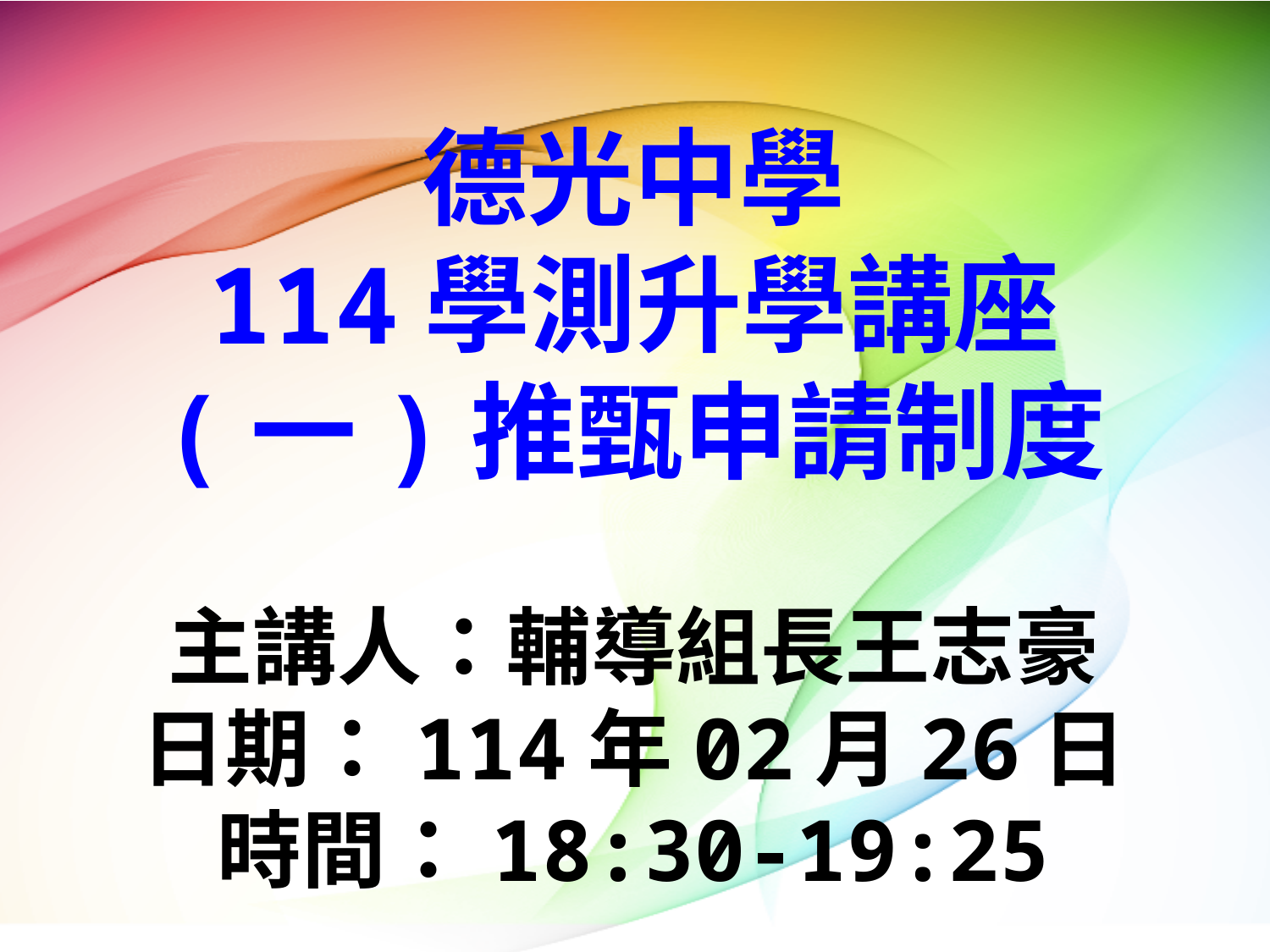

德光中學
114學測升學講座
(一)推甄申請制度

主講人：輔導組長王志豪
日期：114年02月26日
時間：18:30-19:25